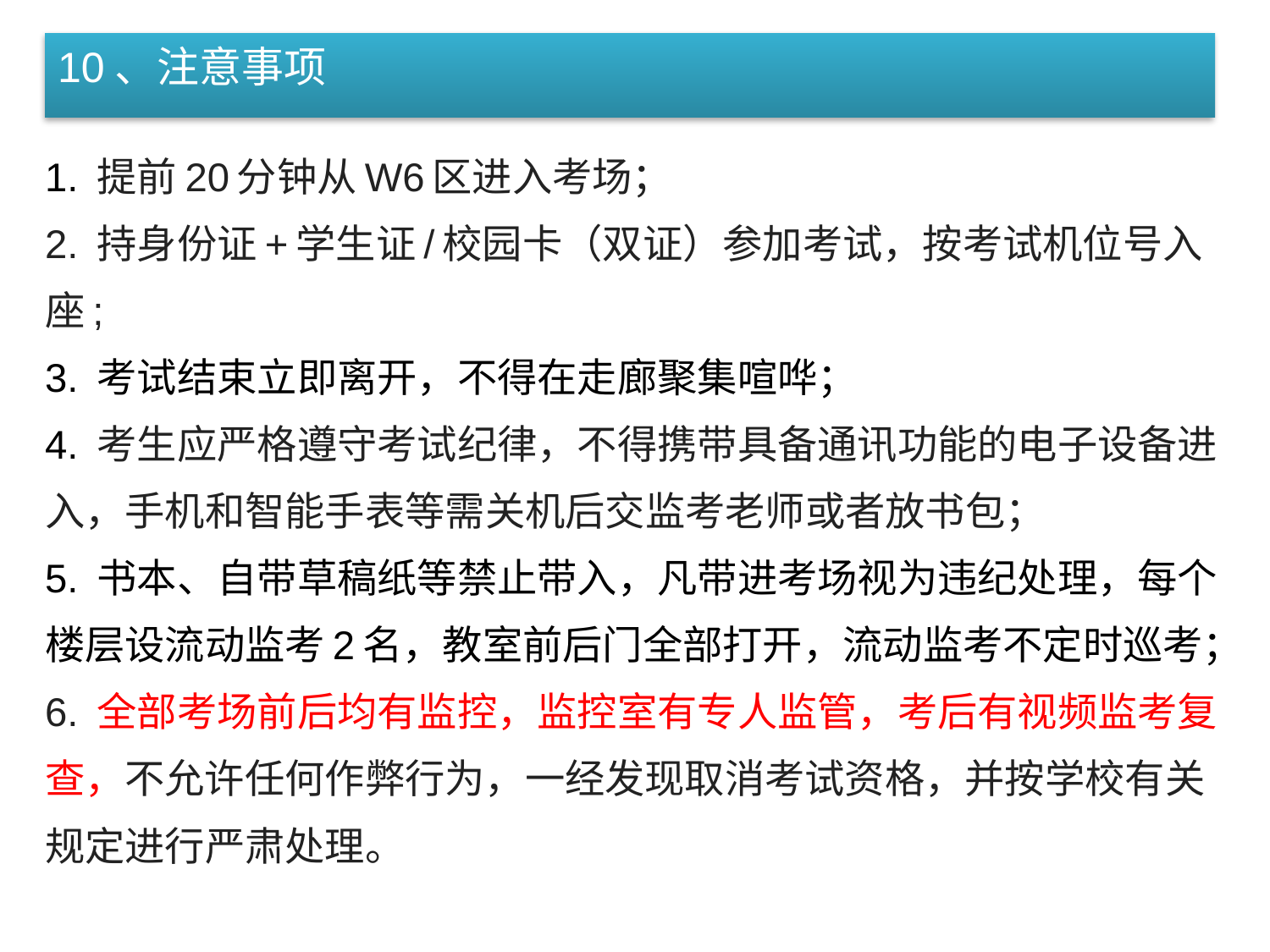

10、注意事项
1. 提前20分钟从W6区进入考场；
2. 持身份证+学生证/校园卡（双证）参加考试，按考试机位号入座;
3. 考试结束立即离开，不得在走廊聚集喧哗；
4. 考生应严格遵守考试纪律，不得携带具备通讯功能的电子设备进入，手机和智能手表等需关机后交监考老师或者放书包；
5. 书本、自带草稿纸等禁止带入，凡带进考场视为违纪处理，每个楼层设流动监考2名，教室前后门全部打开，流动监考不定时巡考；
6. 全部考场前后均有监控，监控室有专人监管，考后有视频监考复查，不允许任何作弊行为，一经发现取消考试资格，并按学校有关规定进行严肃处理。